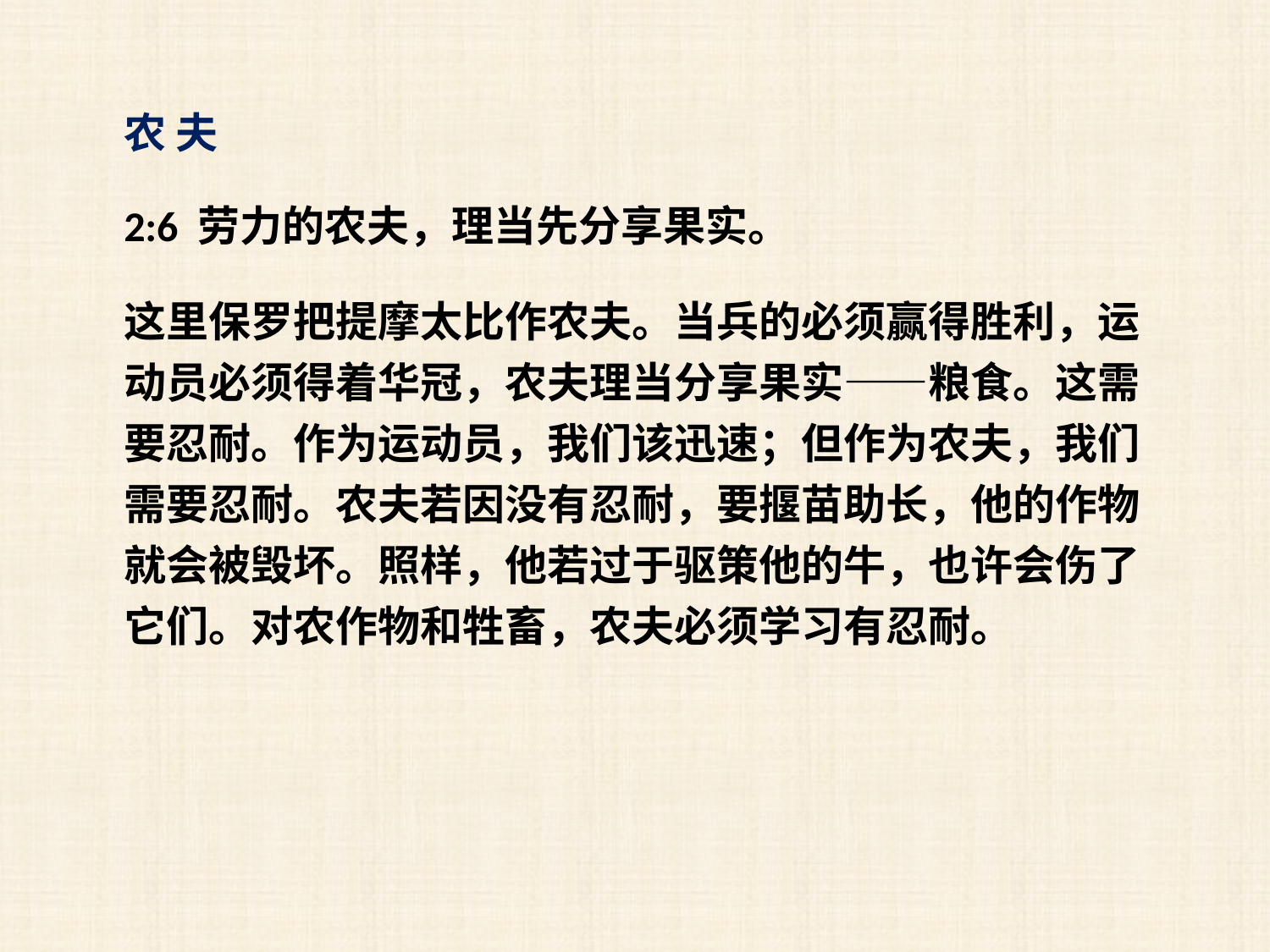

农 夫
2:6 劳力的农夫，理当先分享果实。
这里保罗把提摩太比作农夫。当兵的必须赢得胜利，运动员必须得着华冠，农夫理当分享果实——粮食。这需要忍耐。作为运动员，我们该迅速；但作为农夫，我们需要忍耐。农夫若因没有忍耐，要揠苗助长，他的作物就会被毁坏。照样，他若过于驱策他的牛，也许会伤了它们。对农作物和牲畜，农夫必须学习有忍耐。